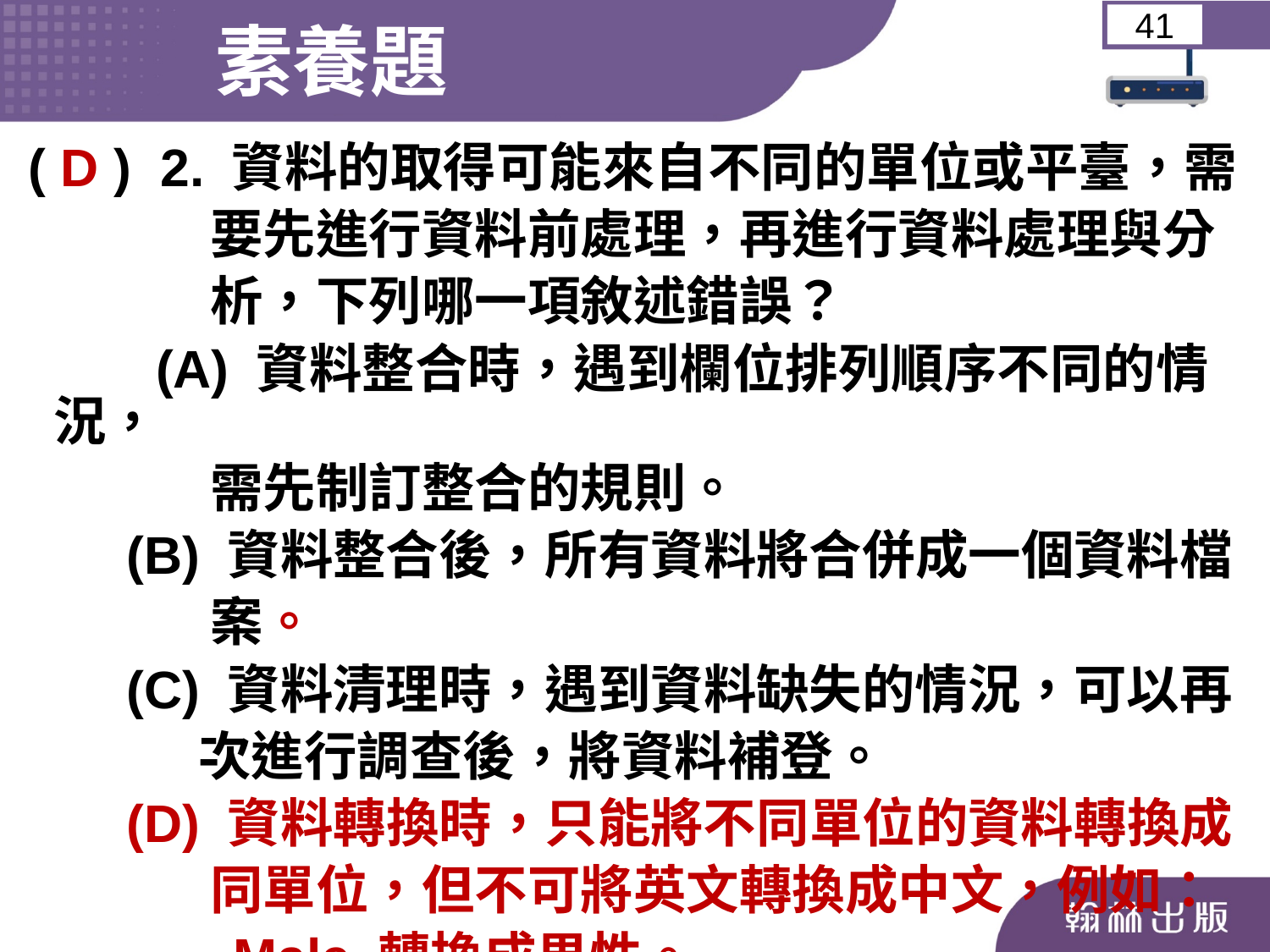

素養題

41
( D )  2. 資料的取得可能來自不同的單位或平臺，需
              要先進行資料前處理，再進行資料處理與分
              析，下列哪一項敘述錯誤？
	       (A) 資料整合時，遇到欄位排列順序不同的情況，
              需先制訂整合的規則。
	     (B) 資料整合後，所有資料將合併成一個資料檔
              案。
	     (C) 資料清理時，遇到資料缺失的情況，可以再
             次進行調查後，將資料補登。
	     (D) 資料轉換時，只能將不同單位的資料轉換成
              同單位，但不可將英文轉換成中文，例如：
              Male 轉換成男性。